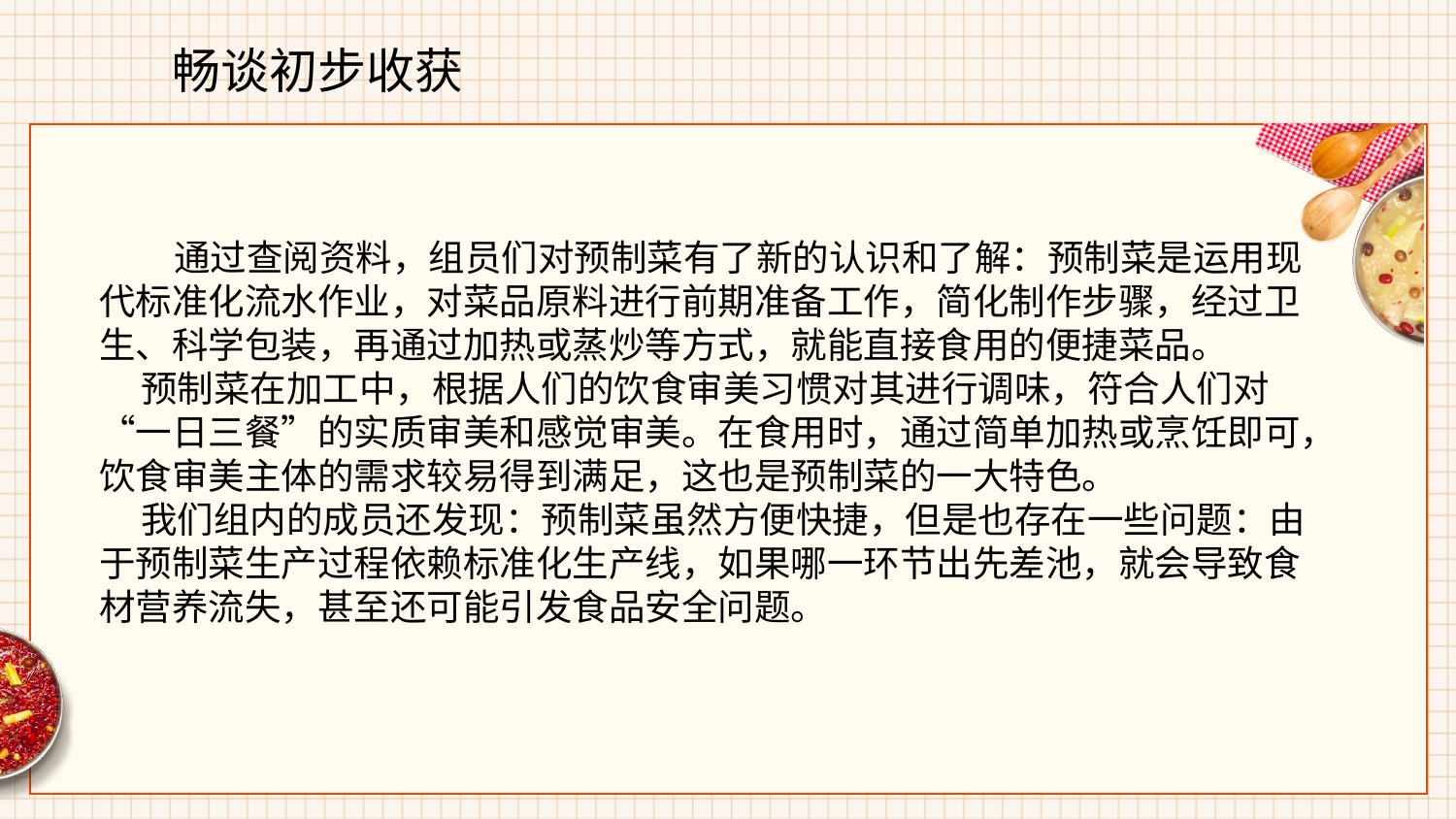

畅谈初步收获
        通过查阅资料，组员们对预制菜有了新的认识和了解：预制菜是运用现代标准化流水作业，对菜品原料进行前期准备工作，简化制作步骤，经过卫生、科学包装，再通过加热或蒸炒等方式，就能直接食用的便捷菜品。
    预制菜在加工中，根据人们的饮食审美习惯对其进行调味，符合人们对“一日三餐”的实质审美和感觉审美。在食用时，通过简单加热或烹饪即可，饮食审美主体的需求较易得到满足，这也是预制菜的一大特色。
    我们组内的成员还发现：预制菜虽然方便快捷，但是也存在一些问题：由于预制菜生产过程依赖标准化生产线，如果哪一环节出先差池，就会导致食材营养流失，甚至还可能引发食品安全问题。